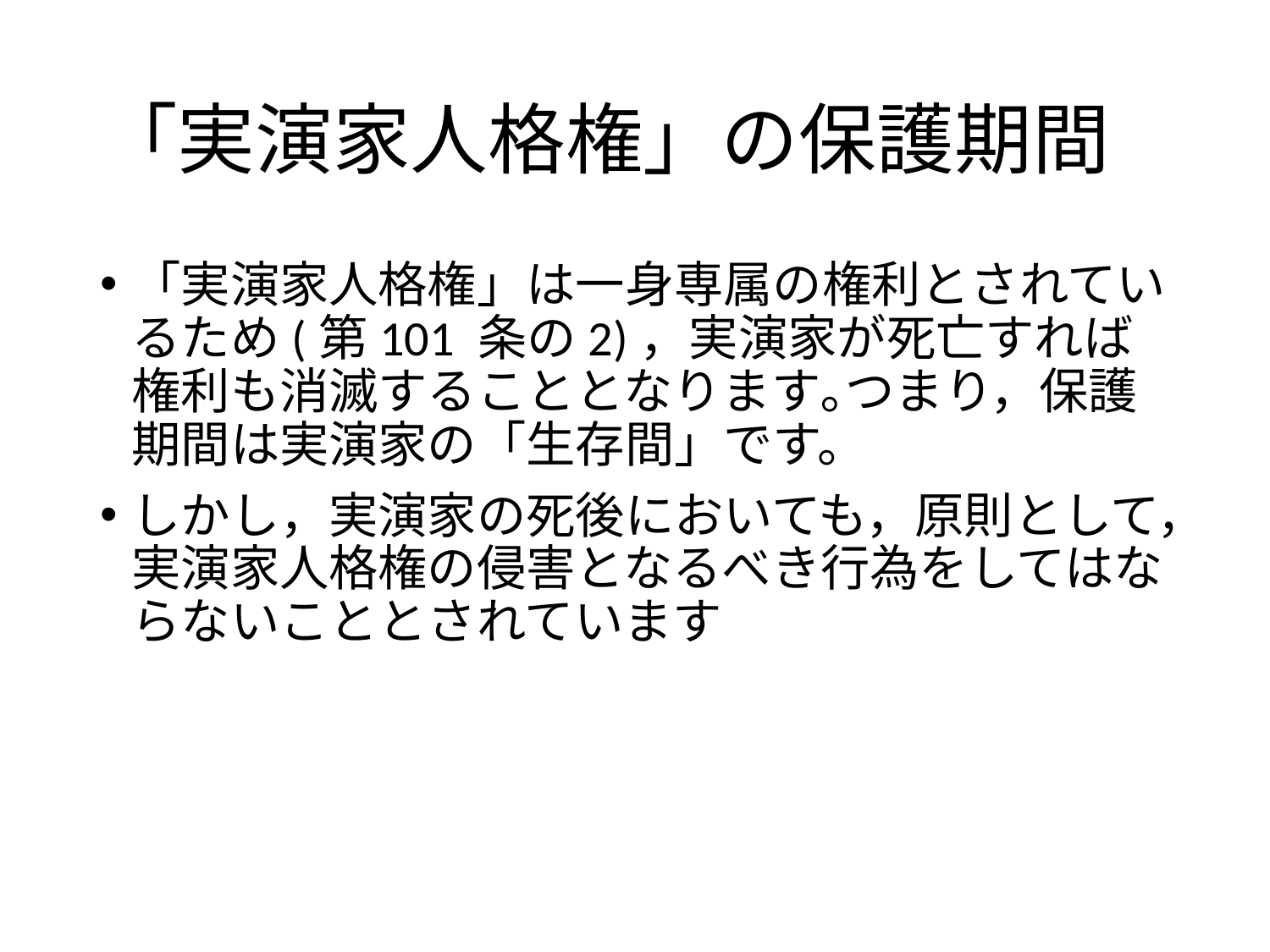

# 「実演家人格権」の保護期間
「実演家人格権」は一身専属の権利とされているため(第101 条の2)，実演家が死亡すれば権利も消滅することとなります｡つまり，保護期間は実演家の「生存間」です。
しかし，実演家の死後においても，原則として，実演家人格権の侵害となるべき行為をしてはならないこととされています